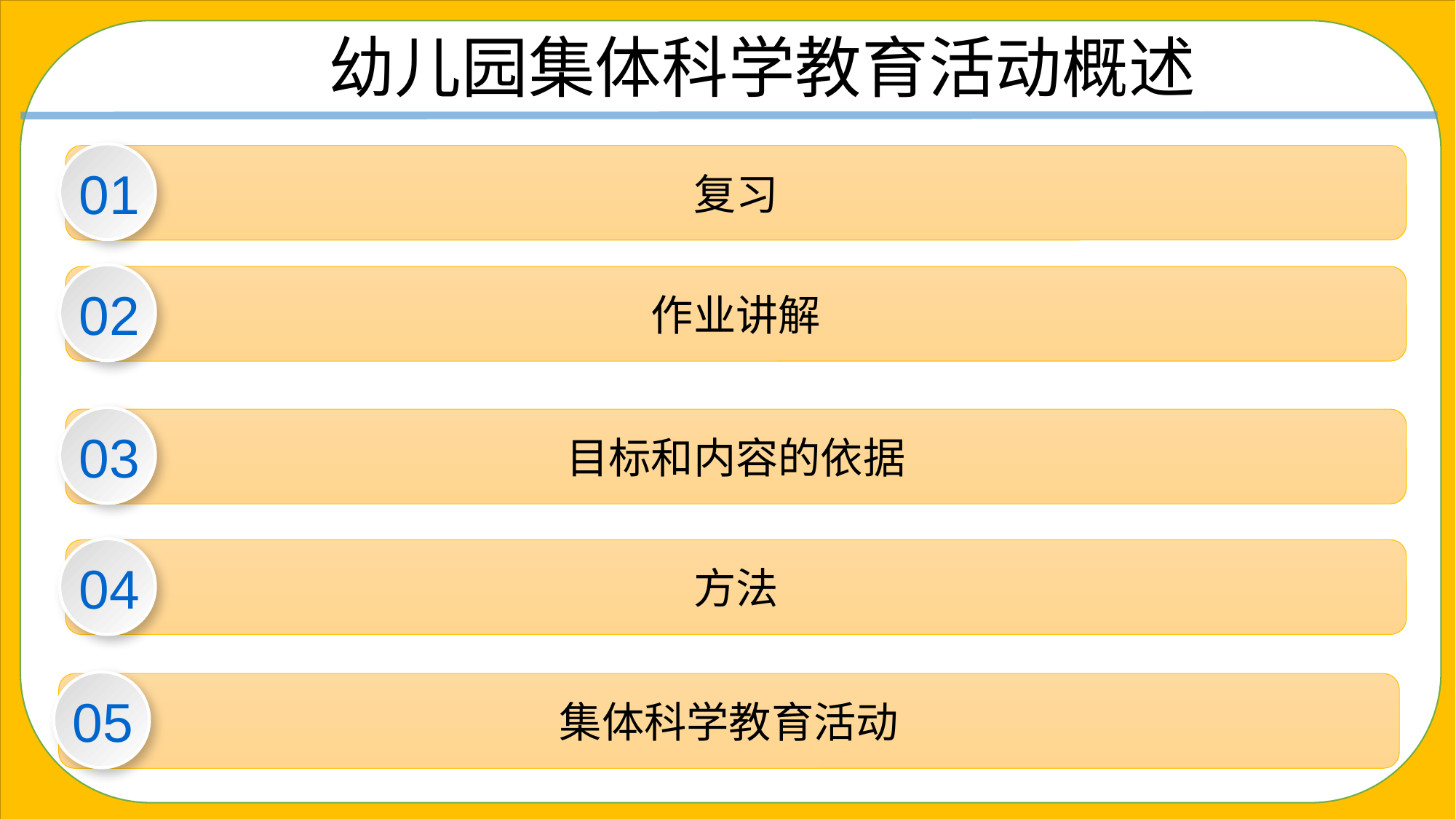

幼儿园集体科学教育活动概述

01
复习

02
作业讲解

03
目标和内容的依据

04
方法

05
集体科学教育活动